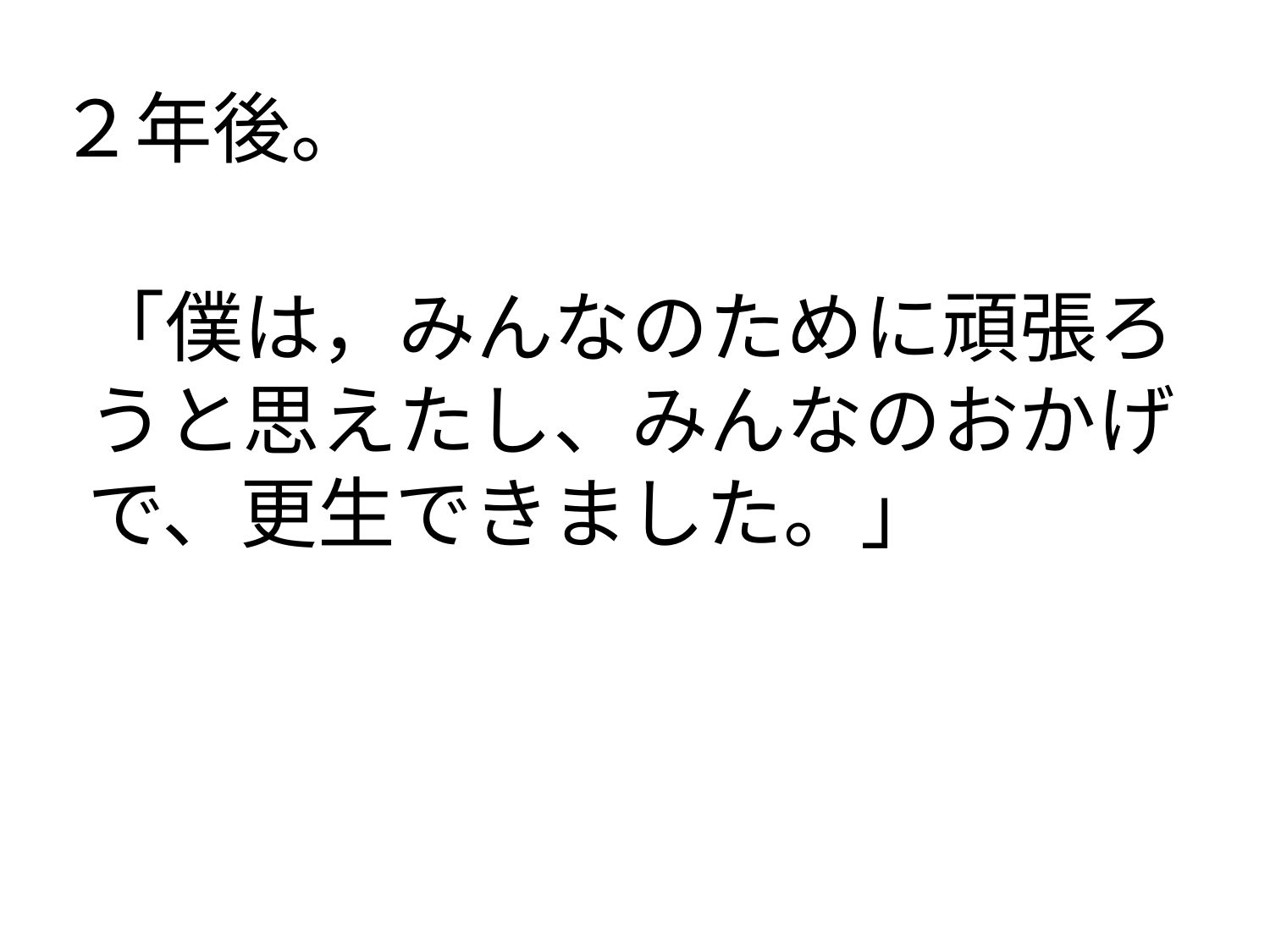

# ２年後。
「僕は，みんなのために頑張ろうと思えたし、みんなのおかげで、更生できました。」